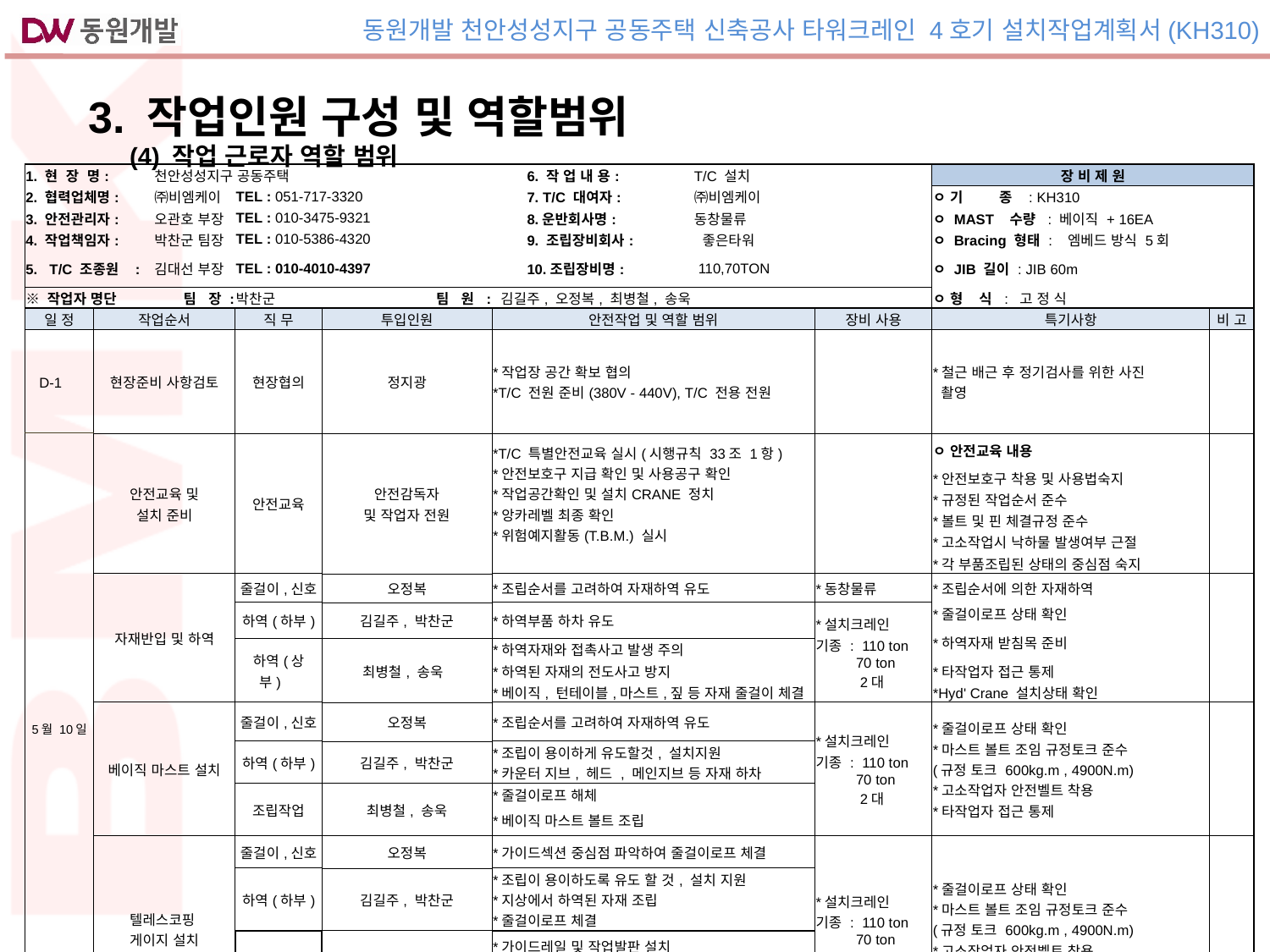

| 3. 작업인원 구성 및 역할범위 |
| --- |
| (4) 작업 근로자 역할 범위 |
| --- |
| 1. 현 장 명: |  | 천안성성지구 공동주택 |  |  |  | 6. 작 업 내 용: | T/C 설치 |  | 장 비 제 원 |  |
| --- | --- | --- | --- | --- | --- | --- | --- | --- | --- | --- |
| 2. 협력업체명: |  | ㈜비엠케이 | TEL : 051-717-3320 |  |  | 7. T/C 대여자: | ㈜비엠케이 |  | ㅇ 기 종 : KH310 |  |
| 3. 안전관리자: |  | 오관호 부장 | TEL : 010-3475-9321 |  |  | 8.운반회사명: | 동창물류 |  | ㅇ MAST 수량 : 베이직 + 16EA |  |
| 4. 작업책임자: |  | 박찬군 팀장 | TEL : 010-5386-4320 |  |  | 9. 조립장비회사: | 좋은타워 |  | ㅇ Bracing 형태 : 엠베드 방식 5회 |  |
| 5. T/C 조종원 : |  | 김대선 부장 | TEL : 010-4010-4397 |  |  | 10.조립장비명: | 110,70TON |  | ㅇ JIB 길이 : JIB 60m |  |
| ※ 작업자 명단 |  | 팀 장 : | 박찬군 | 팀 원 : | 김길주, 오정복, 최병철, 송욱 |  |  |  | ㅇ 형 식 : 고 정 식 |  |
| 일 정 | 작업순서 |  | 직 무 | 투입인원 | 안전작업 및 역할 범위 |  |  | 장비 사용 | 특기사항 | 비 고 |
| D-1 | 현장준비 사항검토 |  | 현장협의 | 정지광 | \*작업장 공간 확보 협의 \*T/C 전원 준비(380V - 440V), T/C 전용 전원 |  |  |  | \*철근 배근 후 정기검사를 위한 사진 촬영 |  |
| 5월 10일 | 안전교육 및 설치 준비 |  | 안전교육 | 안전감독자 및 작업자 전원 | \*T/C 특별안전교육 실시(시행규칙 33조 1항) \*안전보호구 지급 확인 및 사용공구 확인 \*작업공간확인 및 설치CRANE 정치 \*앙카레벨 최종 확인 \*위험예지활동(T.B.M.) 실시 |  |  |  | ㅇ 안전교육 내용 |  |
|  |  |  |  |  |  |  |  |  | \*안전보호구 착용 및 사용법숙지 |  |
|  |  |  |  |  |  |  |  |  | \*규정된 작업순서 준수 |  |
|  |  |  |  |  |  |  |  |  | \*볼트 및 핀 체결규정 준수 |  |
|  |  |  |  |  |  |  |  |  | \*고소작업시 낙하물 발생여부 근절 |  |
|  |  |  |  |  |  |  |  |  | \*각 부품조립된 상태의 중심점 숙지 |  |
|  | 자재반입 및 하역 |  | 줄걸이,신호 | 오정복 | \*조립순서를 고려하여 자재하역 유도 |  |  | \*동창물류 | \*조립순서에 의한 자재하역 |  |
|  |  |  | 하역(하부) | 김길주, 박찬군 | \*하역부품 하차 유도 |  |  | \*설치크레인 기종 : 110 ton 70 ton 2대 | \*줄걸이로프 상태 확인 |  |
|  |  |  | 하역(상부) | 황인수,서성호 | \*하역자재와 접촉사고 발생 주의 |  |  |  | \*하역자재 받침목 준비 |  |
|  |  |  | 하역(상부) | 최병철, 송욱 | \*하역자재와 접촉사고 발생 주의 |  |  |  |  |  |
|  |  |  |  |  | \*하역된 자재의 전도사고 방지 |  |  |  | \*타작업자 접근 통제 |  |
|  |  |  |  |  | \*베이직, 턴테이블,마스트,짚 등 자재 줄걸이 체결 |  |  |  | \*Hyd' Crane 설치상태 확인 |  |
|  | 베이직 마스트 설치 |  | 줄걸이,신호 | 오정복 | \*조립순서를 고려하여 자재하역 유도 |  |  | \*설치크레인 기종 : 110 ton 70 ton 2대 | \*줄걸이로프 상태 확인 \*마스트 볼트 조임 규정토크 준수 (규정 토크 600kg.m , 4900N.m) \*고소작업자 안전벨트 착용 \*타작업자 접근 통제 |  |
|  |  |  | 하역(하부) | 이민수,최윤만 | \*조립이 용이하게 유도할것, 설치지원 \*카운터 짚, 헤드 , 짚 등 자재 하차 |  |  |  |  |  |
|  |  |  | 하역(하부) | 김길주, 박찬군 | \*조립이 용이하게 유도할것, 설치지원 \*카운터 지브, 헤드 , 메인지브 등 자재 하차 |  |  |  |  |  |
|  |  |  | 조립작업 | 최병철, 송욱 | \*줄걸이로프 해체 |  |  |  |  |  |
|  |  |  |  |  | \*베이직 마스트 볼트 조립 |  |  |  |  |  |
|  | 텔레스코핑 게이지 설치 |  | 줄걸이,신호 | 오정복 | \*가이드섹션 중심점 파악하여 줄걸이로프 체결 |  |  | \*설치크레인 기종 : 110 ton 70 ton 2대 | \*줄걸이로프 상태 확인 \*마스트 볼트 조임 규정토크 준수 (규정 토크 600kg.m , 4900N.m) \*고소작업자 안전벨트 착용 \*타작업자 접근 통제 |  |
|  |  |  | 하역(하부) | 김길주, 박찬군 | \*조립이 용이하도록 유도 할 것, 설치 지원 \*지상에서 하역된 자재 조립 \*줄걸이로프 체결 |  |  |  |  |  |
|  |  |  |  |  |  |  |  |  |  |  |
|  |  |  |  |  |  |  |  |  |  |  |
|  |  |  | 설치작업 | 최병철, 송욱 | \*가이드레일 및 작업발판 설치 \*신호수의 유도에 따라 베이직 마스트 상부에 안착 \*볼트조립 \*줄걸이로프 제거 |  |  |  |  |  |
|  |  |  |  |  |  |  |  |  |  |  |
|  |  |  |  |  |  |  |  |  |  |  |
|  |  |  |  |  |  |  |  |  |  |  |
|  |  |  |  |  |  |  |  |  |  |  |